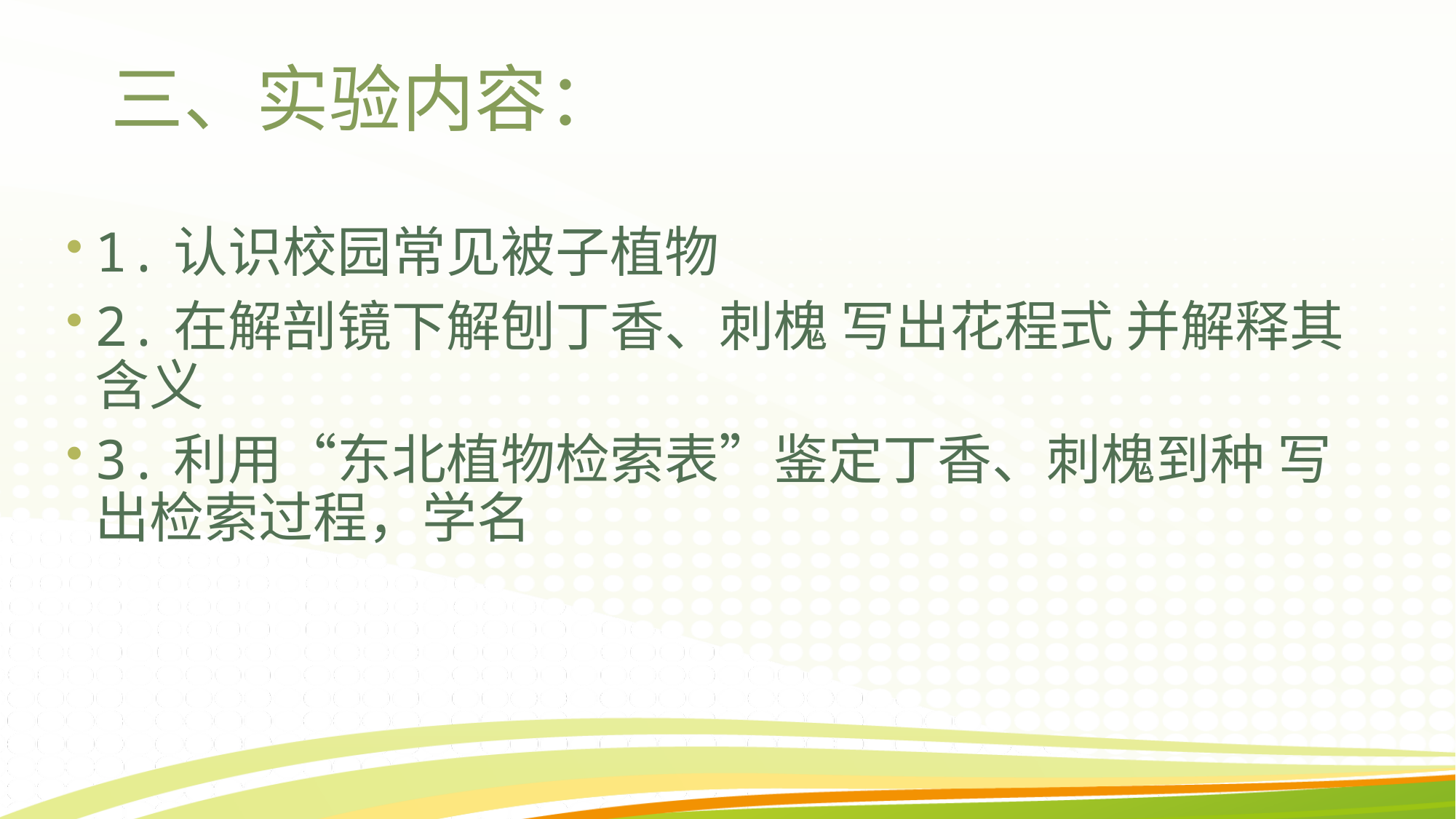

# 三、实验内容：

1.认识校园常见被子植物
2.在解剖镜下解刨丁香、刺槐 写出花程式 并解释其含义
3.利用“东北植物检索表”鉴定丁香、刺槐到种 写出检索过程，学名